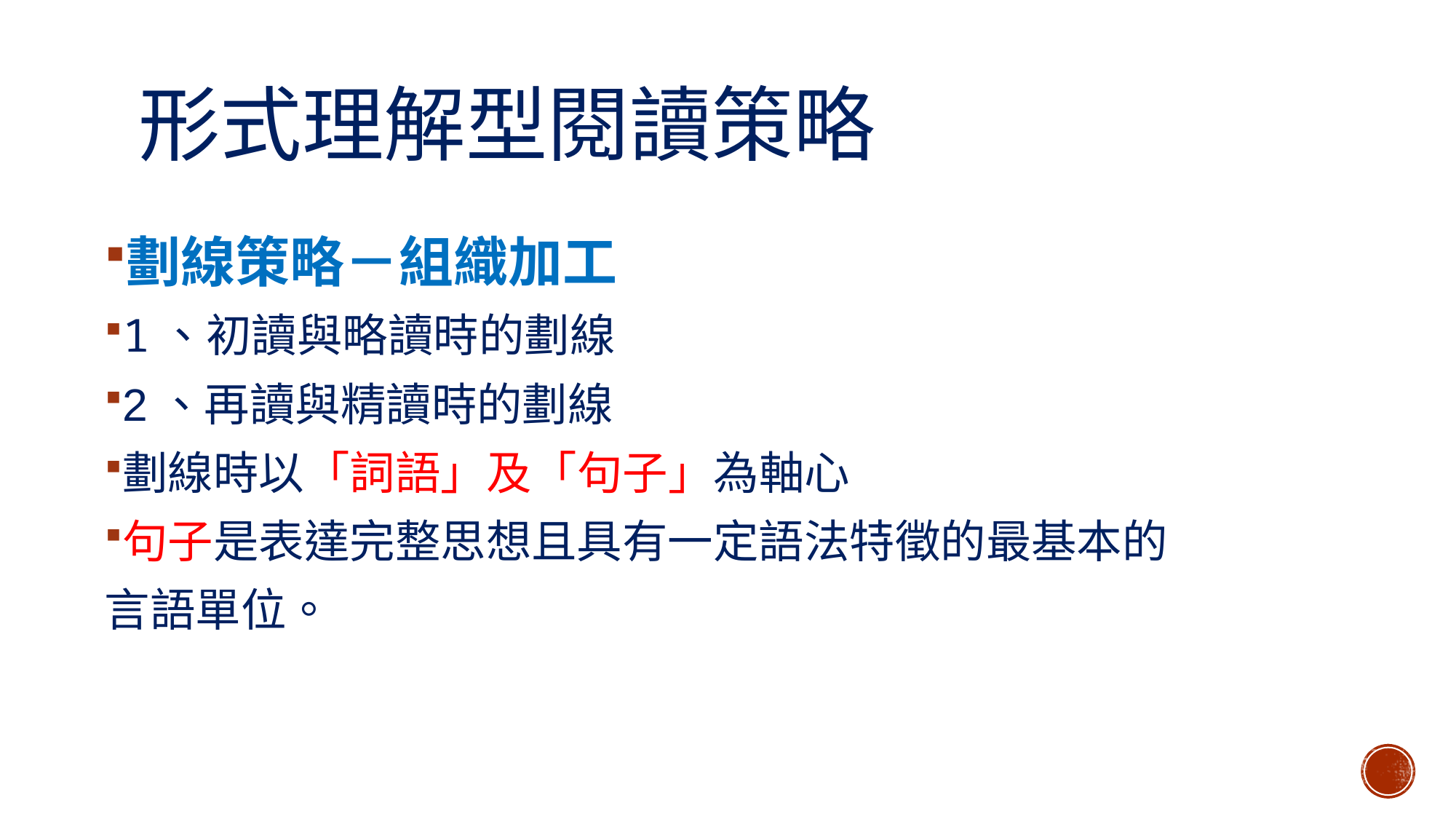

形式理解型閱讀策略

劃線策略－組織加工
1、初讀與略讀時的劃線
2、再讀與精讀時的劃線
劃線時以「詞語」及「句子」為軸心
句子是表達完整思想且具有一定語法特徵的最基本的言語單位。